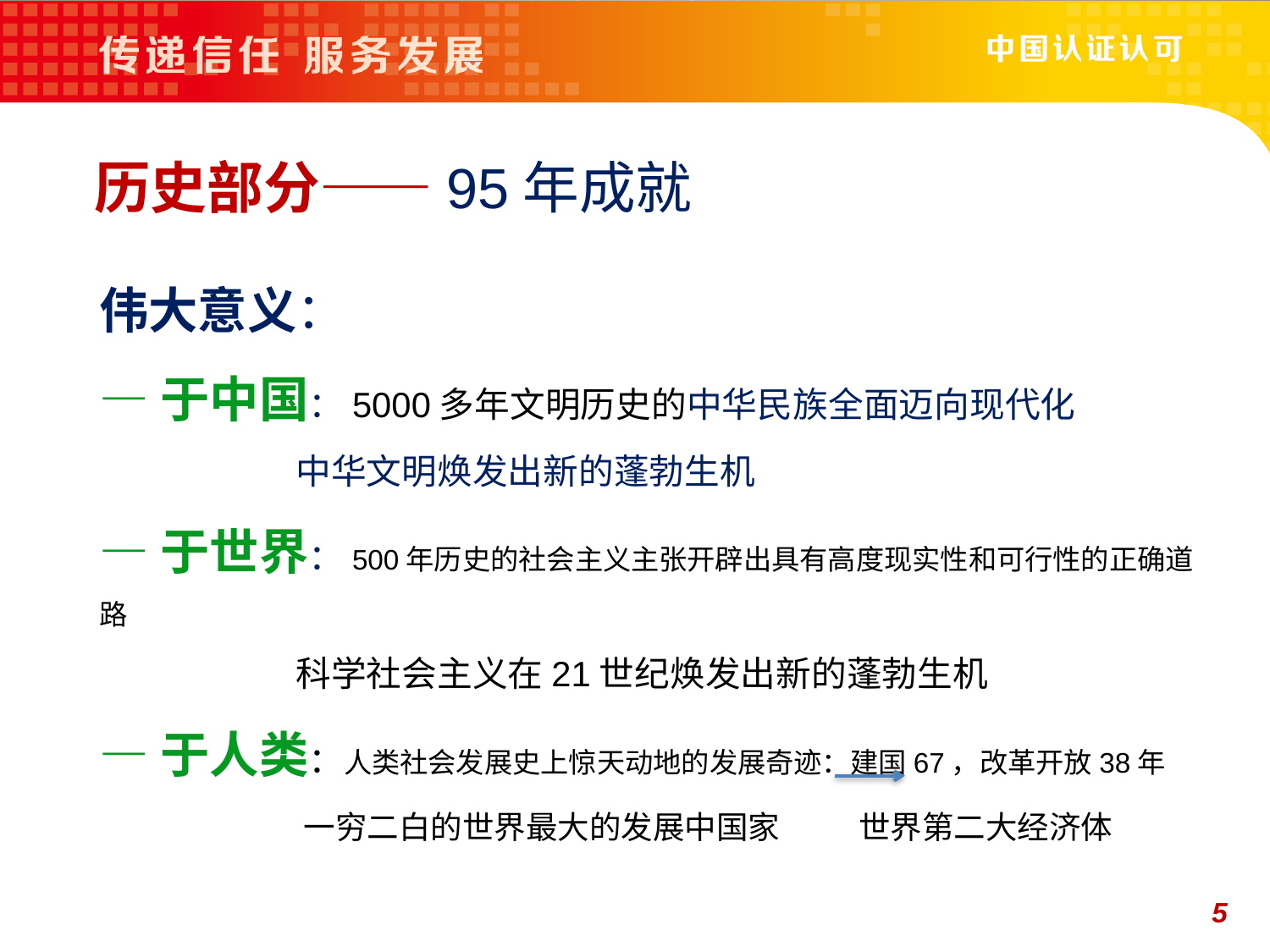

历史部分——95年成就
伟大意义：
—于中国：5000多年文明历史的中华民族全面迈向现代化
                        中华文明焕发出新的蓬勃生机
—于世界：500年历史的社会主义主张开辟出具有高度现实性和可行性的正确道路
                        科学社会主义在21世纪焕发出新的蓬勃生机
—于人类：人类社会发展史上惊天动地的发展奇迹：建国67，改革开放38年
                         一穷二白的世界最大的发展中国家           世界第二大经济体
5